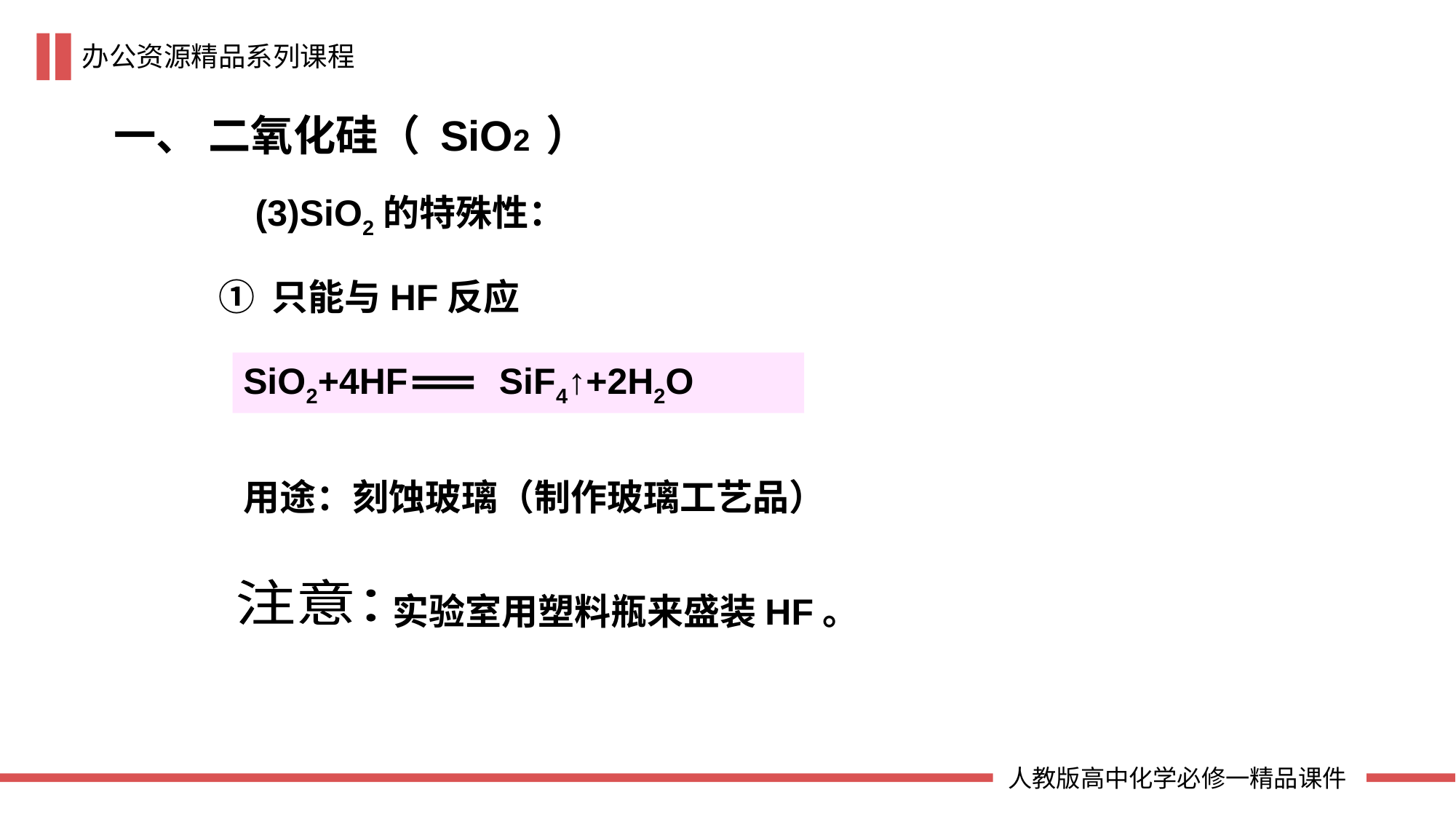

一、 二氧化硅（ SiO2 ）
(3)SiO2的特殊性：
    ① 只能与HF反应
SiO2+4HF         SiF4↑+2H2O

用途：刻蚀玻璃（制作玻璃工艺品）
注意：
实验室用塑料瓶来盛装HF。